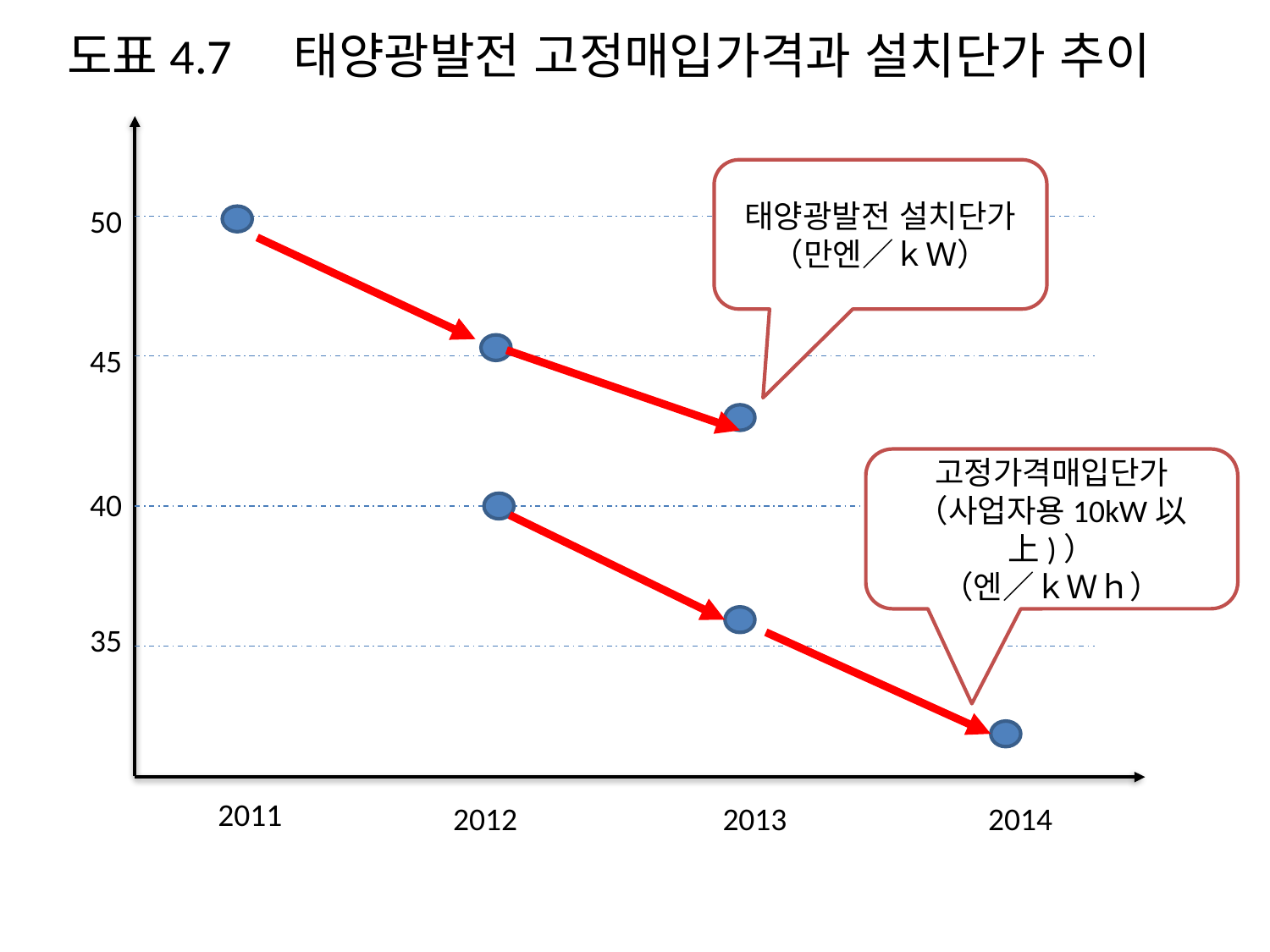

도표4.7　태양광발전 고정매입가격과 설치단가 추이
태양광발전 설치단가
（만엔／ｋＷ）
50

45

고정가격매입단가
（사업자용10kW以上)）
（엔／ｋＷｈ）
40

35

2011
2012
2013
2014